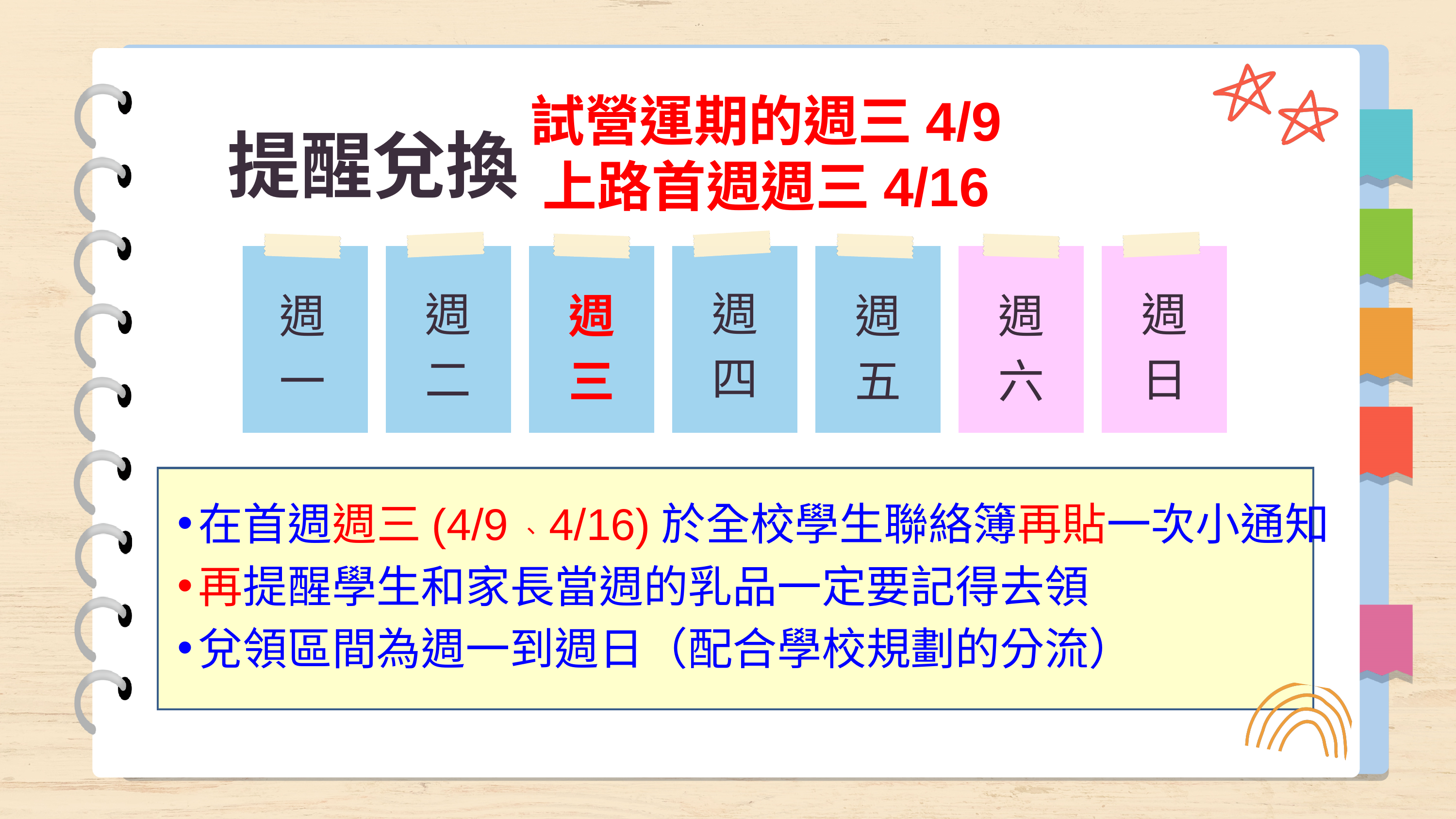

試營運期的週三4/9
上路首週週三4/16

提醒兌換

週四

週二

週日

週一

週三

週五

週六

在首週週三(4/9、4/16)於全校學生聯絡簿再貼一次小通知
再提醒學生和家長當週的乳品一定要記得去領
兌領區間為週一到週日（配合學校規劃的分流）